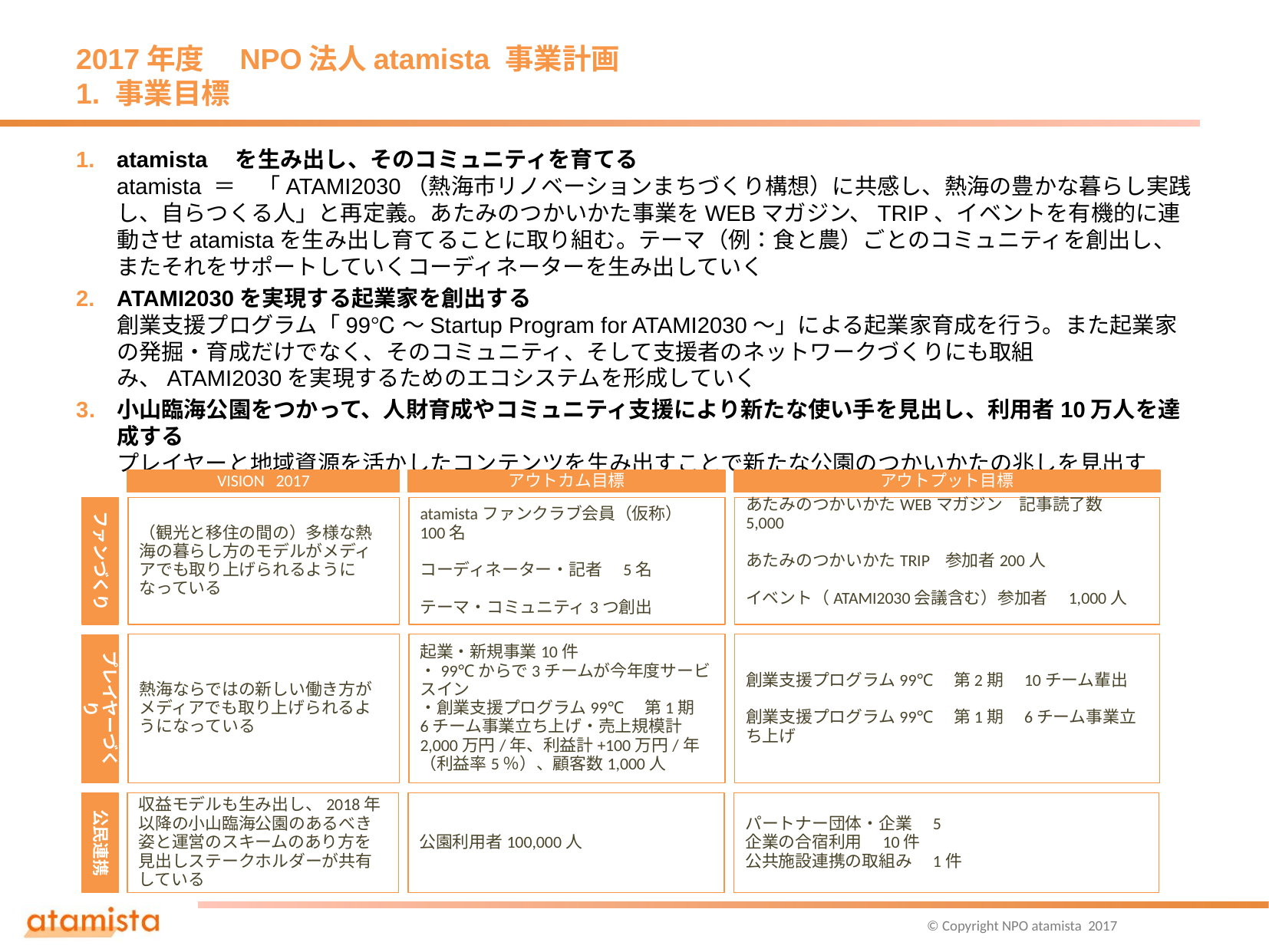

# 2017年度　NPO法人atamista 事業計画 1. 事業目標
atamista　を生み出し、そのコミュニティを育てる
atamista ＝　「ATAMI2030（熱海市リノベーションまちづくり構想）に共感し、熱海の豊かな暮らし実践し、自らつくる人」と再定義。あたみのつかいかた事業をWEBマガジン、TRIP、イベントを有機的に連動させatamistaを生み出し育てることに取り組む。テーマ（例：食と農）ごとのコミュニティを創出し、またそれをサポートしていくコーディネーターを生み出していく
ATAMI2030を実現する起業家を創出する
創業支援プログラム「99℃〜Startup Program for ATAMI2030〜」による起業家育成を行う。また起業家の発掘・育成だけでなく、そのコミュニティ、そして支援者のネットワークづくりにも取組み、ATAMI2030を実現するためのエコシステムを形成していく
小山臨海公園をつかって、人財育成やコミュニティ支援により新たな使い手を見出し、利用者10万人を達成する
プレイヤーと地域資源を活かしたコンテンツを生み出すことで新たな公園のつかいかたの兆しを見出す
VISION   2017
アウトカム目標
アウトプット目標
ファンづくり
（観光と移住の間の）多様な熱海の暮らし方のモデルがメディアでも取り上げられるようになっている
atamistaファンクラブ会員（仮称）　100名

コーディネーター・記者　5名

テーマ・コミュニティ3つ創出
あたみのつかいかたWEBマガジン　記事読了数　5,000

あたみのつかいかたTRIP   参加者200人

イベント（ATAMI2030会議含む）参加者　1,000人
熱海ならではの新しい働き方がメディアでも取り上げられるようになっている
起業・新規事業10件
・99℃からで3チームが今年度サービスイン
・創業支援プログラム99℃　第1期　6チーム事業立ち上げ・売上規模計2,000万円/年、利益計+100万円/年（利益率5％）、顧客数1,000人
創業支援プログラム99℃　第2期　10チーム輩出

創業支援プログラム99℃　第1期　6チーム事業立ち上げ
プレイヤーづくり
収益モデルも生み出し、2018年以降の小山臨海公園のあるべき姿と運営のスキームのあり方を見出しステークホルダーが共有している
公園利用者100,000人
パートナー団体・企業　5
企業の合宿利用　10件
公共施設連携の取組み　1件
公民連携